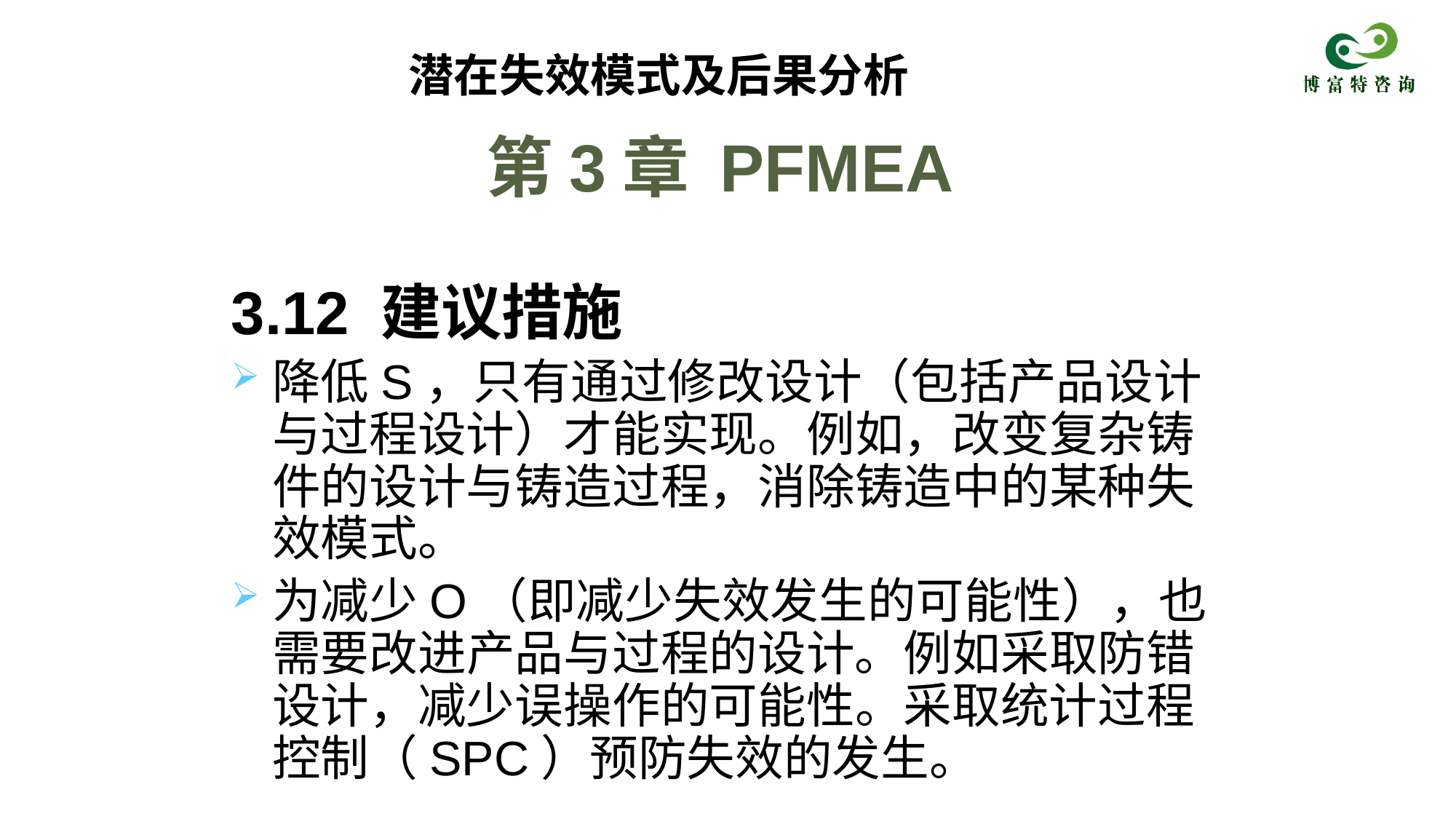

潜在失效模式及后果分析
# 第3章 PFMEA
3.12 建议措施
降低S，只有通过修改设计（包括产品设计与过程设计）才能实现。例如，改变复杂铸件的设计与铸造过程，消除铸造中的某种失效模式。
为减少O（即减少失效发生的可能性），也需要改进产品与过程的设计。例如采取防错设计，减少误操作的可能性。采取统计过程控制（SPC）预防失效的发生。

71